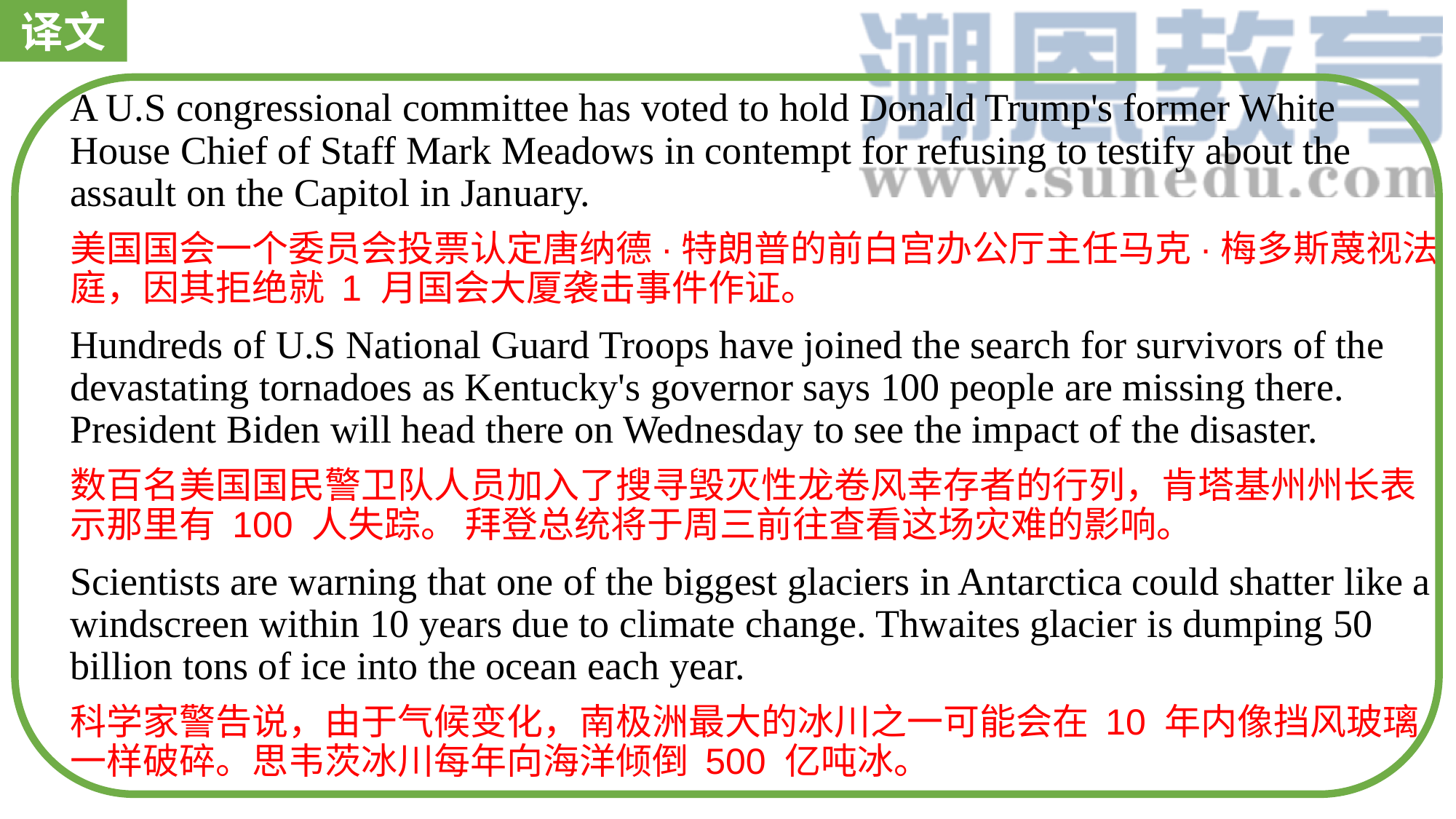

译文

A U.S congressional committee has voted to hold Donald Trump's former White House Chief of Staff Mark Meadows in contempt for refusing to testify about the assault on the Capitol in January.
美国国会一个委员会投票认定唐纳德·特朗普的前白宫办公厅主任马克·梅多斯蔑视法庭，因其拒绝就 1 月国会大厦袭击事件作证。
Hundreds of U.S National Guard Troops have joined the search for survivors of the devastating tornadoes as Kentucky's governor says 100 people are missing there. President Biden will head there on Wednesday to see the impact of the disaster.
数百名美国国民警卫队人员加入了搜寻毁灭性龙卷风幸存者的行列，肯塔基州州长表示那里有 100 人失踪。 拜登总统将于周三前往查看这场灾难的影响。
Scientists are warning that one of the biggest glaciers in Antarctica could shatter like a windscreen within 10 years due to climate change. Thwaites glacier is dumping 50 billion tons of ice into the ocean each year.
科学家警告说，由于气候变化，南极洲最大的冰川之一可能会在 10 年内像挡风玻璃一样破碎。思韦茨冰川每年向海洋倾倒 500 亿吨冰。